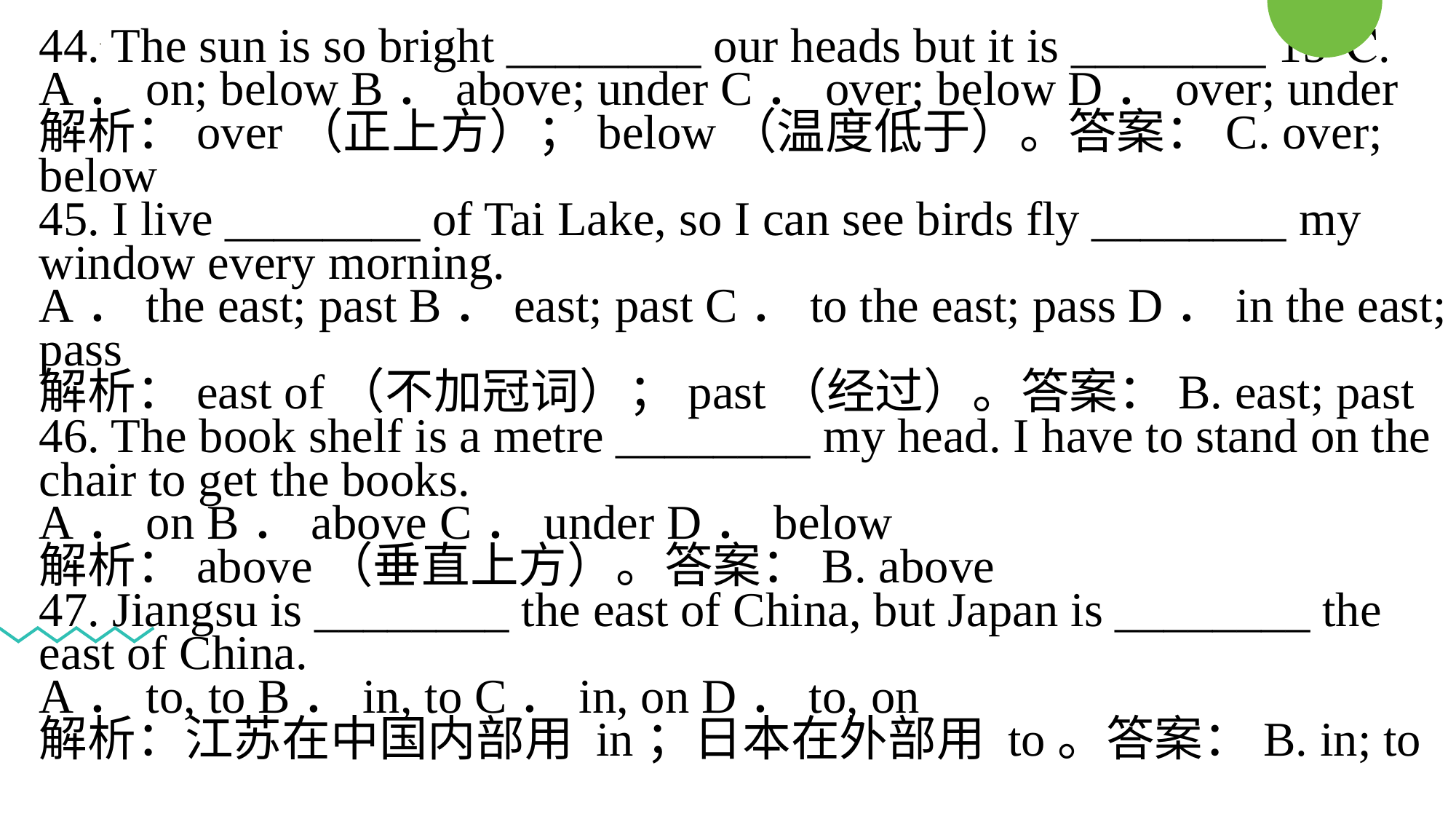

44. The sun is so bright ________ our heads but it is ________ 15℃.
A．on; below B．above; under C．over; below D．over; under
解析：over（正上方）；below（温度低于）。答案：C. over; below
45. I live ________ of Tai Lake, so I can see birds fly ________ my window every morning.
A．the east; past B．east; past C．to the east; pass D．in the east; pass
解析：east of（不加冠词）；past（经过）。答案：B. east; past
46. The book shelf is a metre ________ my head. I have to stand on the chair to get the books.
A．on B．above C．under D．below
解析：above（垂直上方）。答案：B. above
47. Jiangsu is ________ the east of China, but Japan is ________ the east of China.
A．to, to B．in, to C．in, on D．to, on
解析：江苏在中国内部用 in；日本在外部用 to。答案：B. in; to